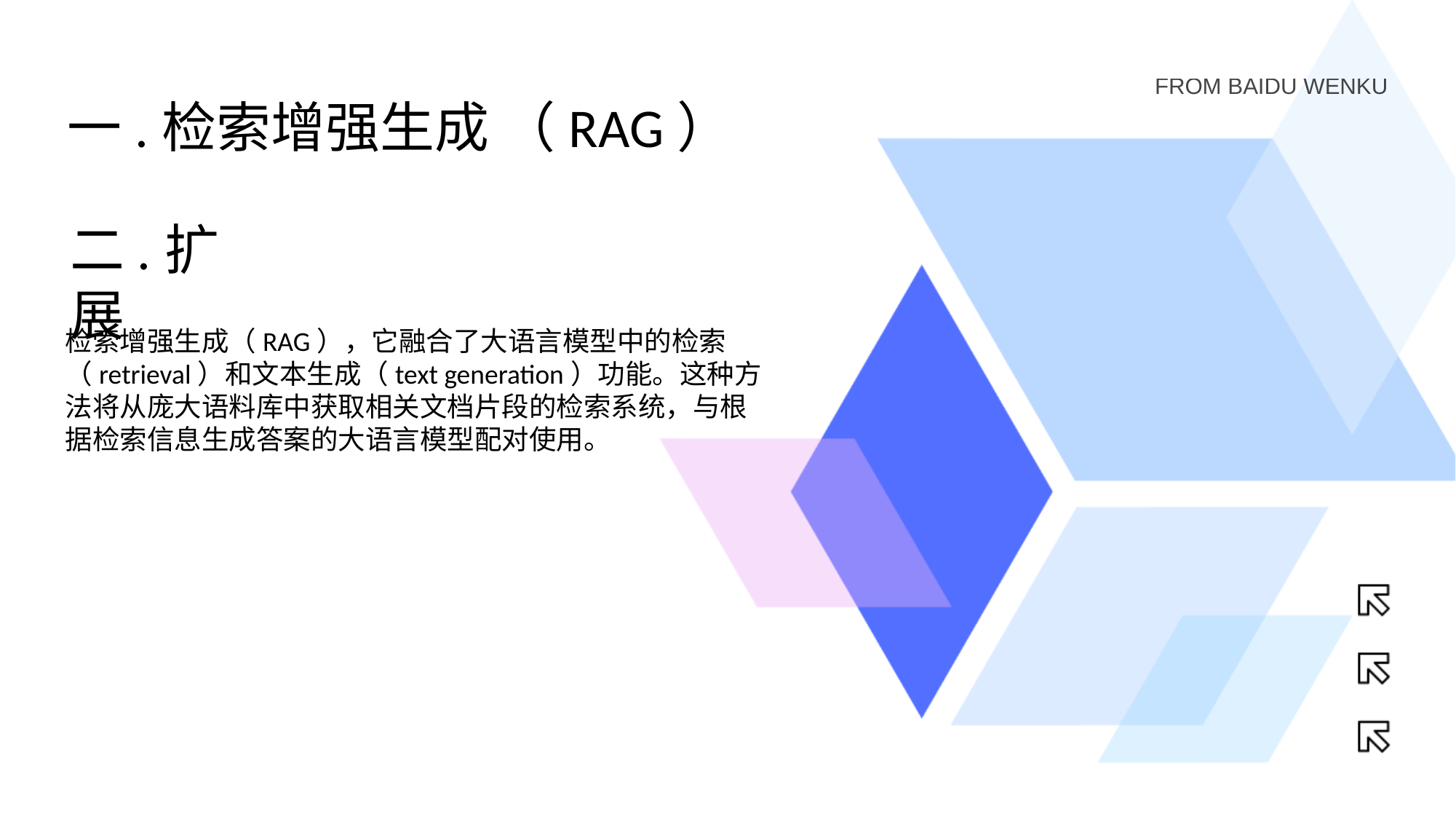

FROM BAIDU WENKU
一.检索增强生成 （RAG）

二.扩展
检索增强生成（RAG），它融合了大语言模型中的检索（retrieval）和文本生成（text generation）功能。这种方法将从庞大语料库中获取相关文档片段的检索系统，与根据检索信息生成答案的大语言模型配对使用。